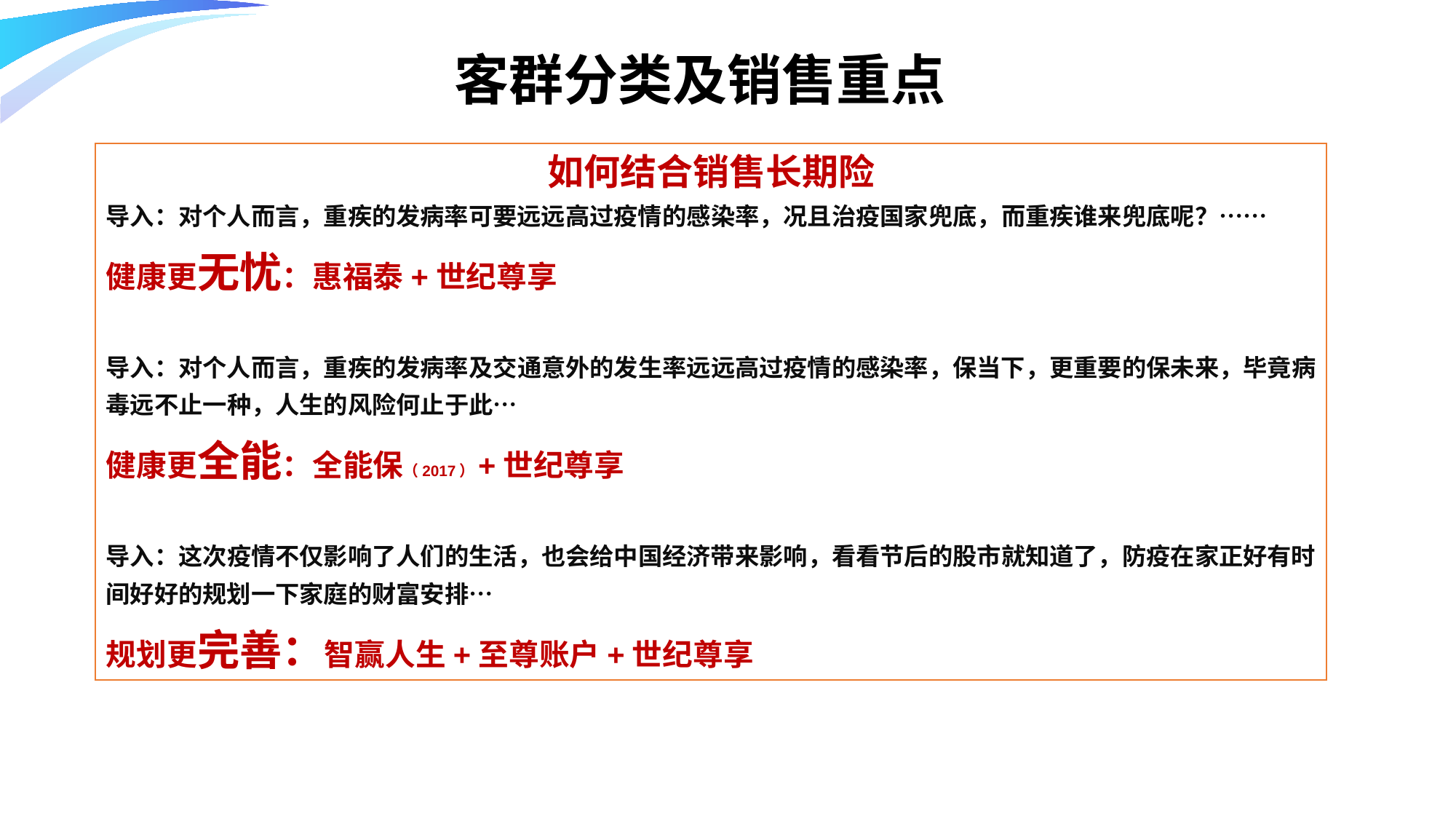

客群分类及销售重点
如何结合销售长期险
导入：对个人而言，重疾的发病率可要远远高过疫情的感染率，况且治疫国家兜底，而重疾谁来兜底呢？……
健康更无忧：惠福泰+世纪尊享

导入：对个人而言，重疾的发病率及交通意外的发生率远远高过疫情的感染率，保当下，更重要的保未来，毕竟病毒远不止一种，人生的风险何止于此…
健康更全能：全能保（2017）+世纪尊享

导入：这次疫情不仅影响了人们的生活，也会给中国经济带来影响，看看节后的股市就知道了，防疫在家正好有时间好好的规划一下家庭的财富安排…
规划更完善：智赢人生+至尊账户+世纪尊享